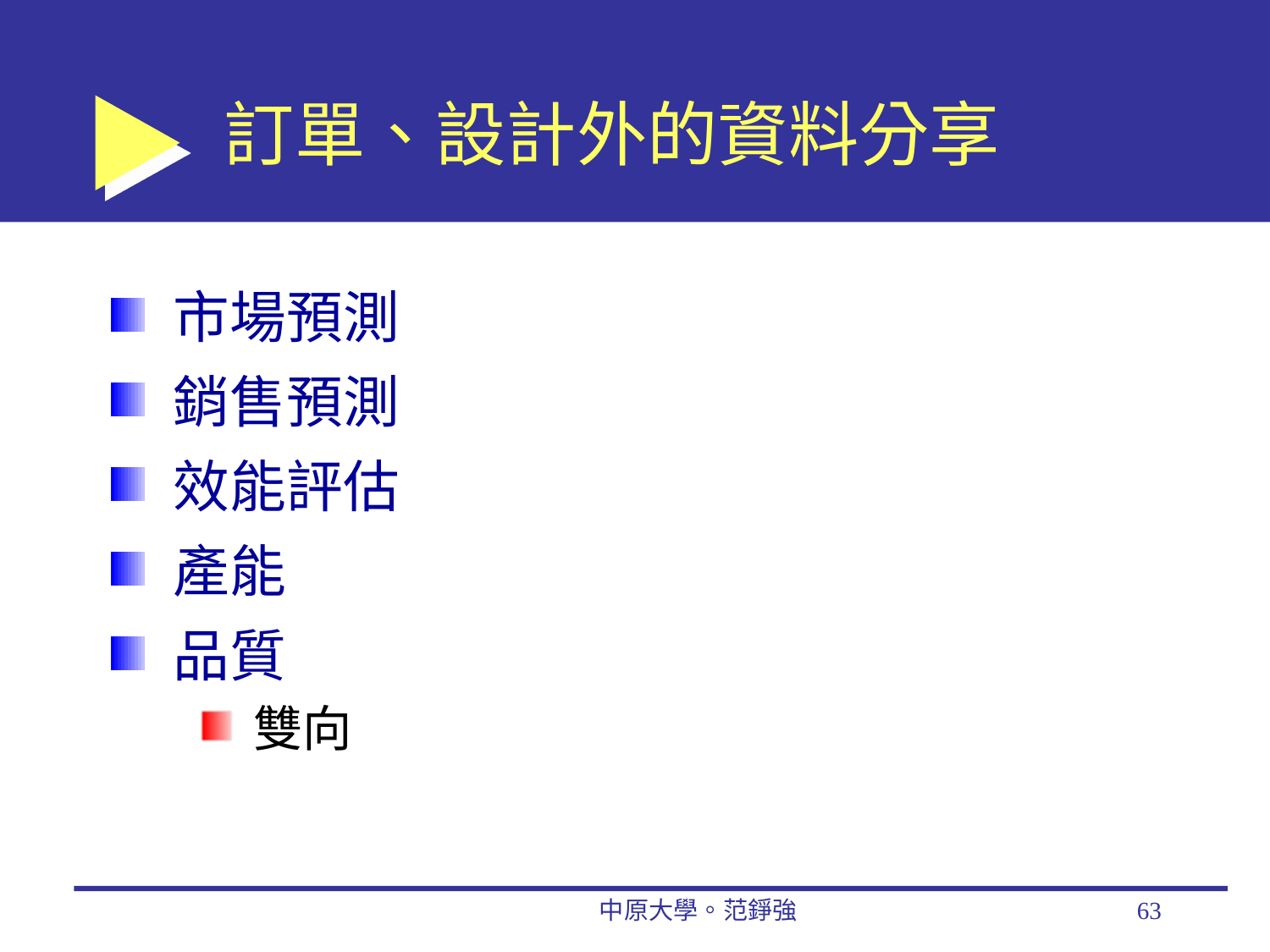

# 訂單、設計外的資料分享
市場預測
銷售預測
效能評估
產能
品質
雙向
中原大學。范錚強
63